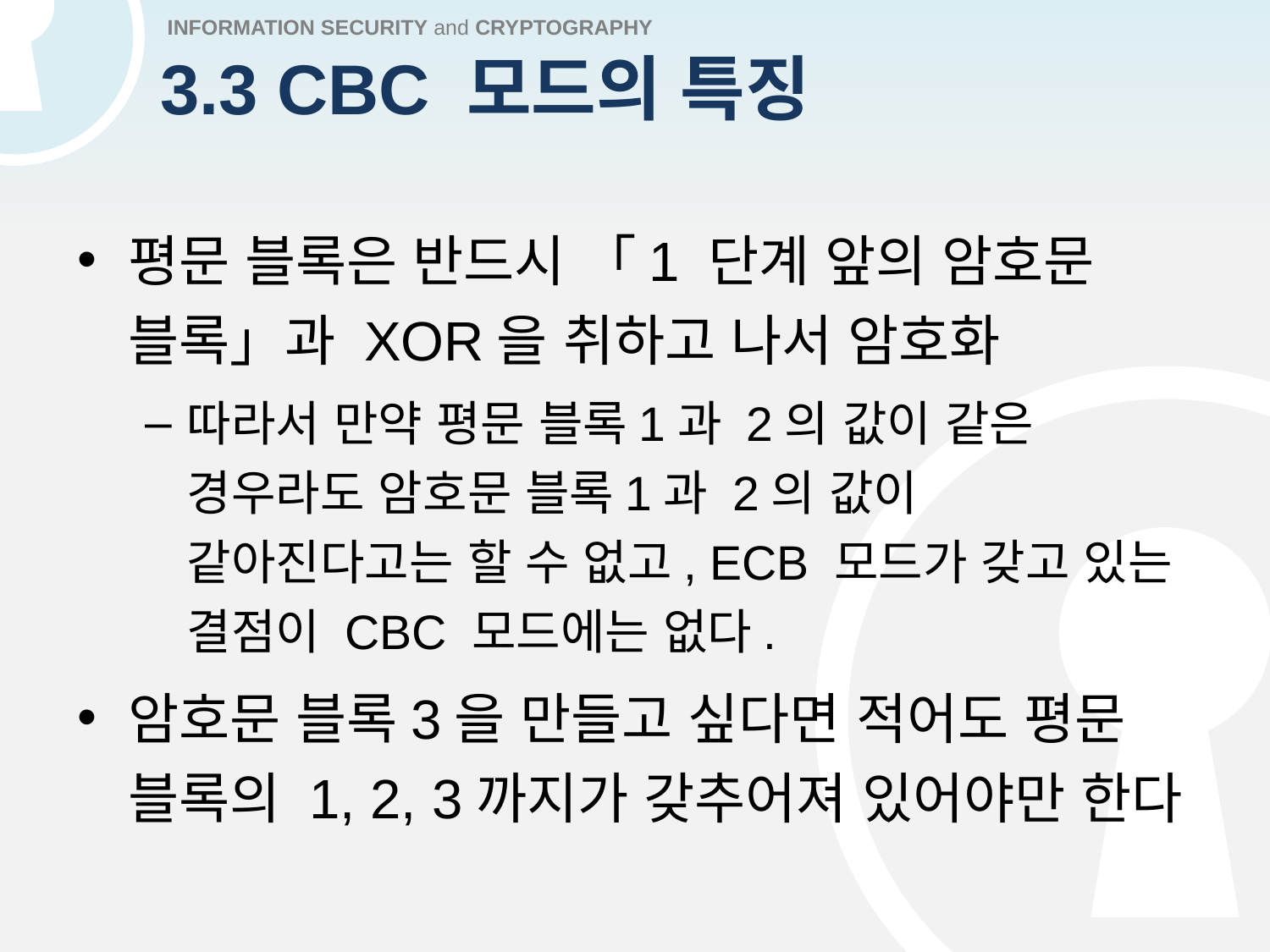

# 3.3 CBC 모드의 특징
평문 블록은 반드시 「1 단계 앞의 암호문 블록」과 XOR을 취하고 나서 암호화
따라서 만약 평문 블록1과 2의 값이 같은 경우라도 암호문 블록1과 2의 값이 같아진다고는 할 수 없고, ECB 모드가 갖고 있는 결점이 CBC 모드에는 없다.
암호문 블록3을 만들고 싶다면 적어도 평문 블록의 1, 2, 3까지가 갖추어져 있어야만 한다